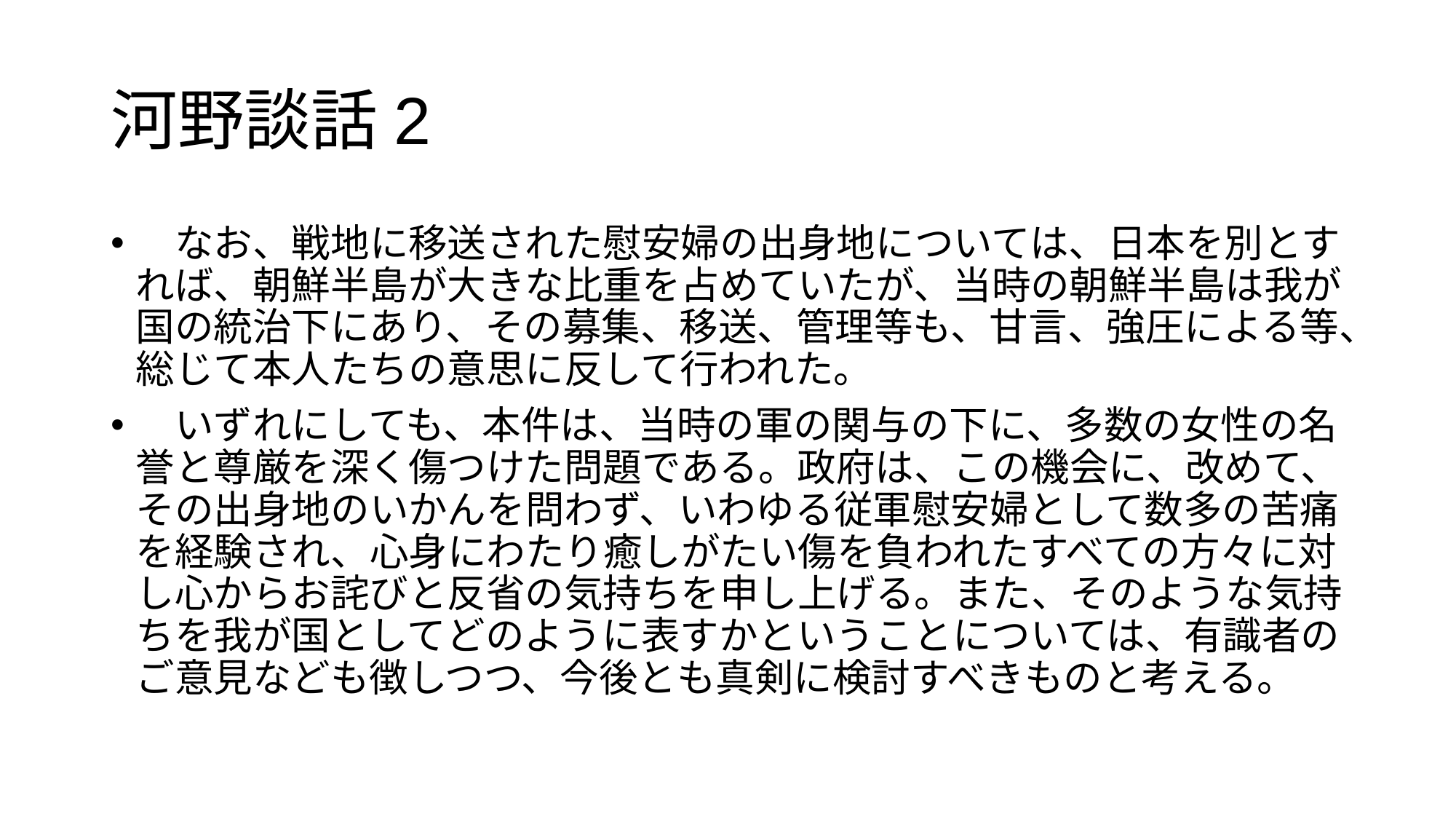

# 河野談話2
　なお、戦地に移送された慰安婦の出身地については、日本を別とすれば、朝鮮半島が大きな比重を占めていたが、当時の朝鮮半島は我が国の統治下にあり、その募集、移送、管理等も、甘言、強圧による等、総じて本人たちの意思に反して行われた。
　いずれにしても、本件は、当時の軍の関与の下に、多数の女性の名誉と尊厳を深く傷つけた問題である。政府は、この機会に、改めて、その出身地のいかんを問わず、いわゆる従軍慰安婦として数多の苦痛を経験され、心身にわたり癒しがたい傷を負われたすべての方々に対し心からお詫びと反省の気持ちを申し上げる。また、そのような気持ちを我が国としてどのように表すかということについては、有識者のご意見なども徴しつつ、今後とも真剣に検討すべきものと考える。